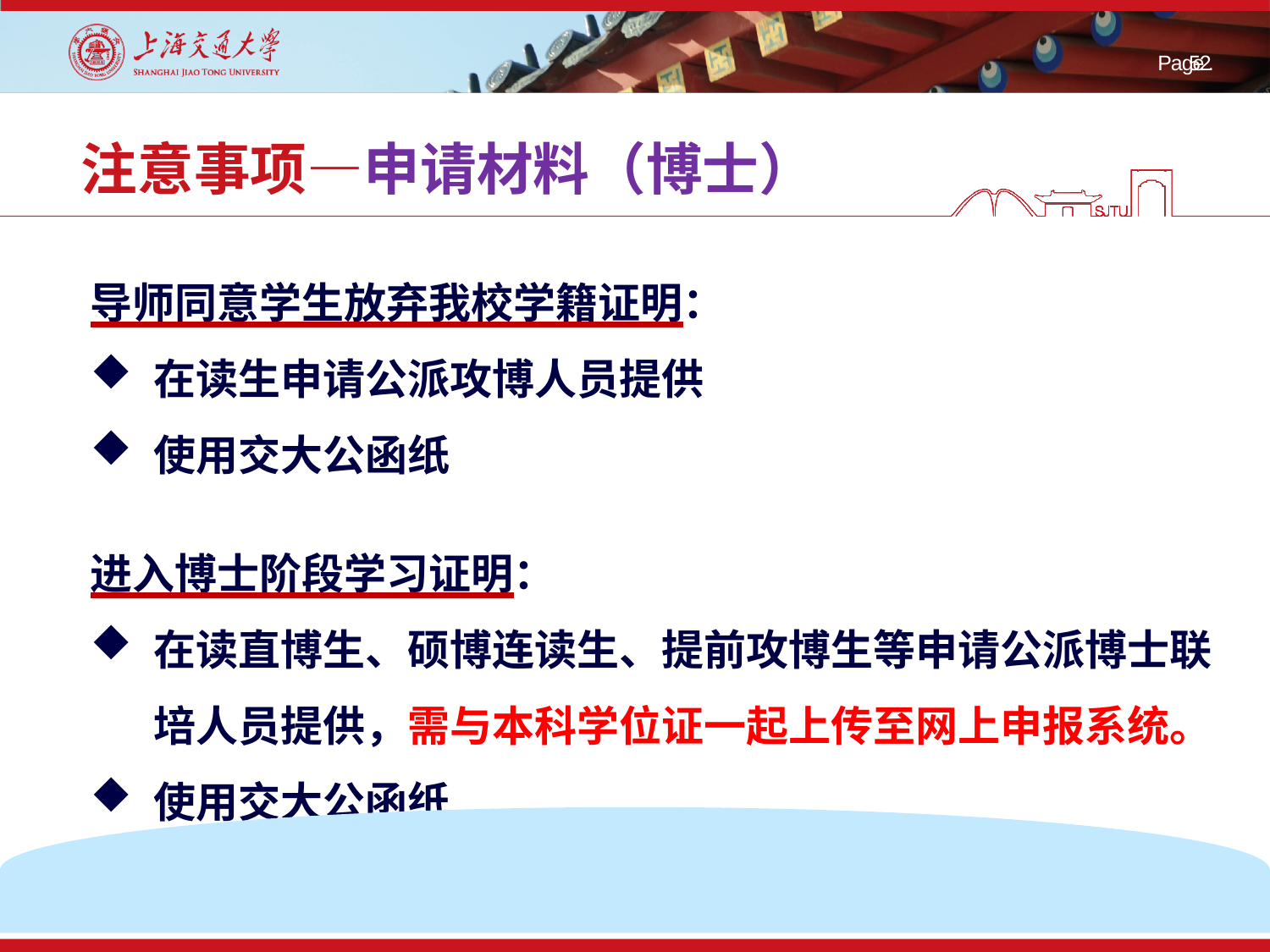

# 注意事项—申请材料（博士）

导师同意学生放弃我校学籍证明：
在读生申请公派攻博人员提供
使用交大公函纸
进入博士阶段学习证明：
在读直博生、硕博连读生、提前攻博生等申请公派博士联培人员提供，需与本科学位证一起上传至网上申报系统。
使用交大公函纸